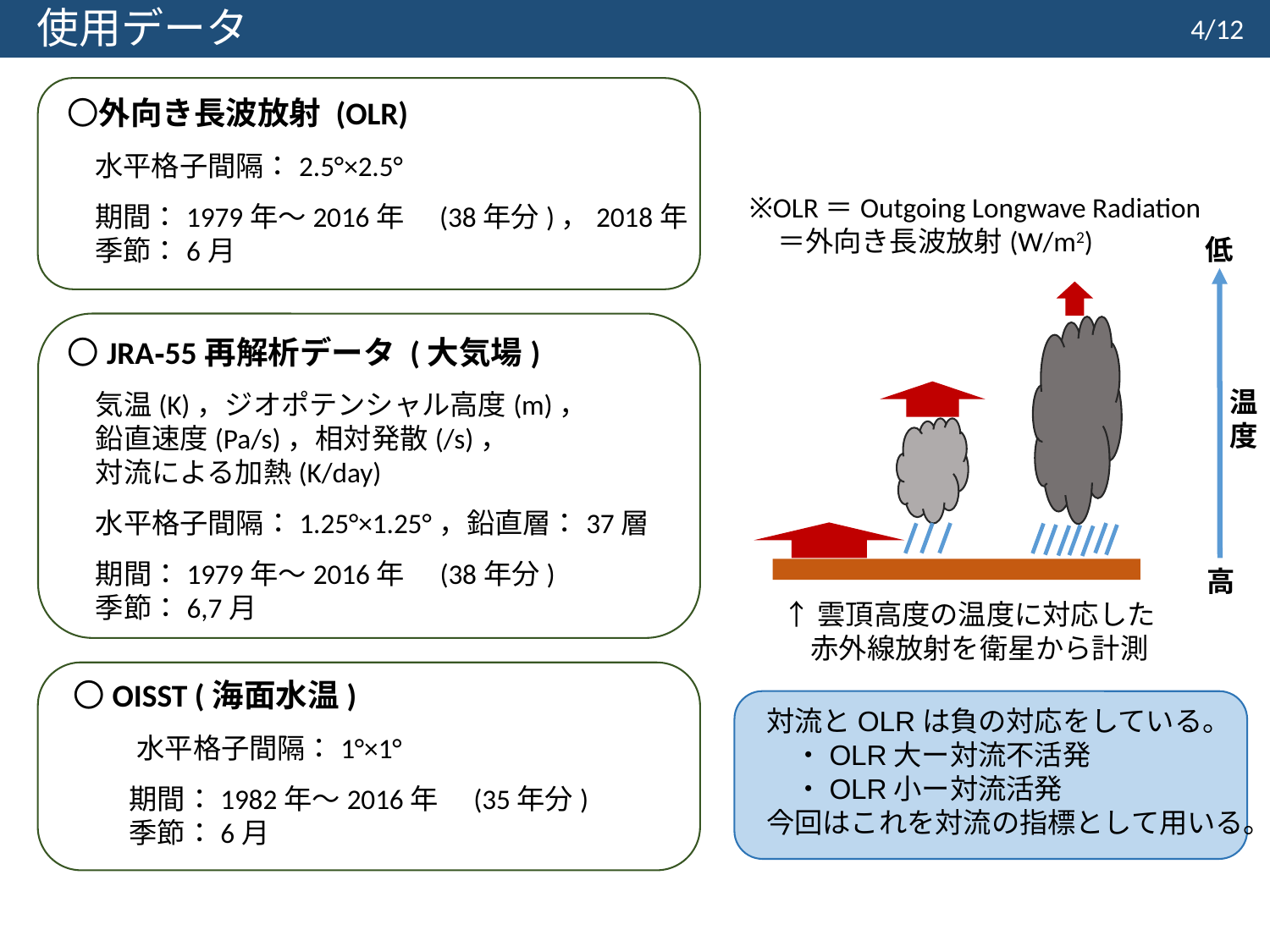

使用データ
4/12

〇外向き長波放射 (OLR)

　水平格子間隔：2.5°×2.5°

　期間：1979年～2016年　(38年分)，2018年
　季節：6月
※OLR＝Outgoing Longwave Radiation
　＝外向き長波放射(W/m2)
低

〇JRA‐55再解析データ (大気場)

　気温(K)，ジオポテンシャル高度(m)，
　鉛直速度(Pa/s)，相対発散(/s)，
　対流による加熱(K/day)

　水平格子間隔：1.25°×1.25°，鉛直層：37層

　期間：1979年～2016年　(38年分)
　季節：6,7月
温
度
高
↑雲頂高度の温度に対応した
　赤外線放射を衛星から計測

〇OISST (海面水温)

         水平格子間隔：1°×1°

　　期間：1982年～2016年　(35年分)
　　季節：6月

対流とOLRは負の対応をしている。
　・OLR大ー対流不活発
　・OLR小ー対流活発
今回はこれを対流の指標として用いる。